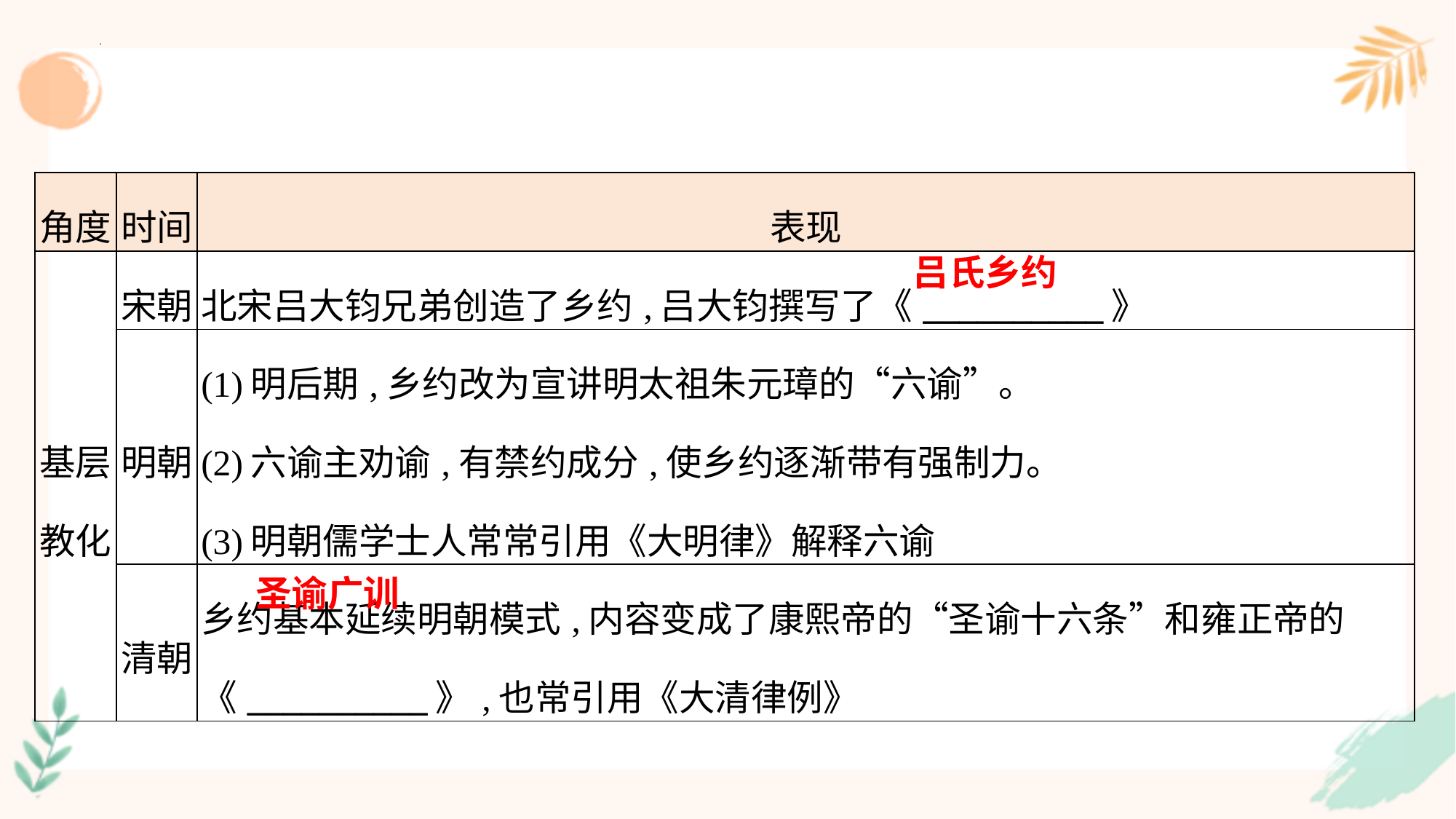

| 角度 | 时间 | 表现 |
| --- | --- | --- |
| 基层 教化 | 宋朝 | 北宋吕大钧兄弟创造了乡约,吕大钧撰写了《\_\_\_\_\_\_\_\_\_\_》 |
|  | 明朝 | (1)明后期,乡约改为宣讲明太祖朱元璋的“六谕”。 (2)六谕主劝谕,有禁约成分,使乡约逐渐带有强制力。 (3)明朝儒学士人常常引用《大明律》解释六谕 |
|  | 清朝 | 乡约基本延续明朝模式,内容变成了康熙帝的“圣谕十六条”和雍正帝的 《\_\_\_\_\_\_\_\_\_\_》,也常引用《大清律例》 |
吕氏乡约
圣谕广训